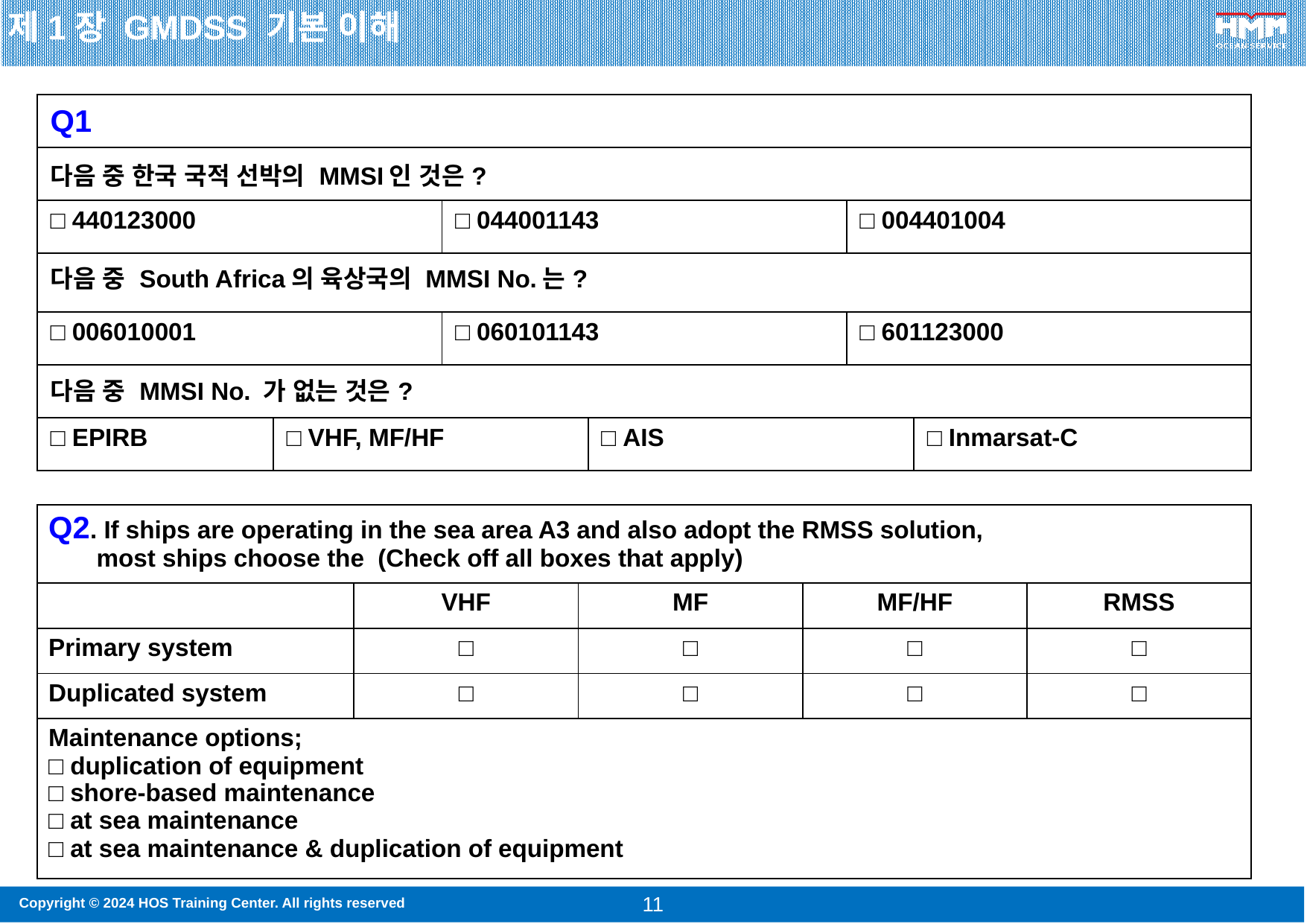

제1장 GMDSS 기본 이해
| Q1 |  |  |  |  |  |
| --- | --- | --- | --- | --- | --- |
| 다음 중 한국 국적 선박의 MMSI인 것은? |  |  |  |  |  |
| □ 440123000 |  | □ 044001143 |  | □ 004401004 |  |
| 다음 중 South Africa의 육상국의 MMSI No.는? |  |  |  |  |  |
| □ 006010001 |  | □ 060101143 |  | □ 601123000 |  |
| 다음 중 MMSI No. 가 없는 것은? |  |  |  |  |  |
| □ EPIRB | □ VHF, MF/HF |  | □ AIS |  | □ Inmarsat-C |
| Q2. If ships are operating in the sea area A3 and also adopt the RMSS solution, most ships choose the (Check off all boxes that apply) |  |  |  |  |
| --- | --- | --- | --- | --- |
|  | VHF | MF | MF/HF | RMSS |
| Primary system | □ | □ | □ | □ |
| Duplicated system | □ | □ | □ | □ |
| Maintenance options; □ duplication of equipment □ shore-based maintenance □ at sea maintenance □ at sea maintenance & duplication of equipment |  |  |  |  |
11